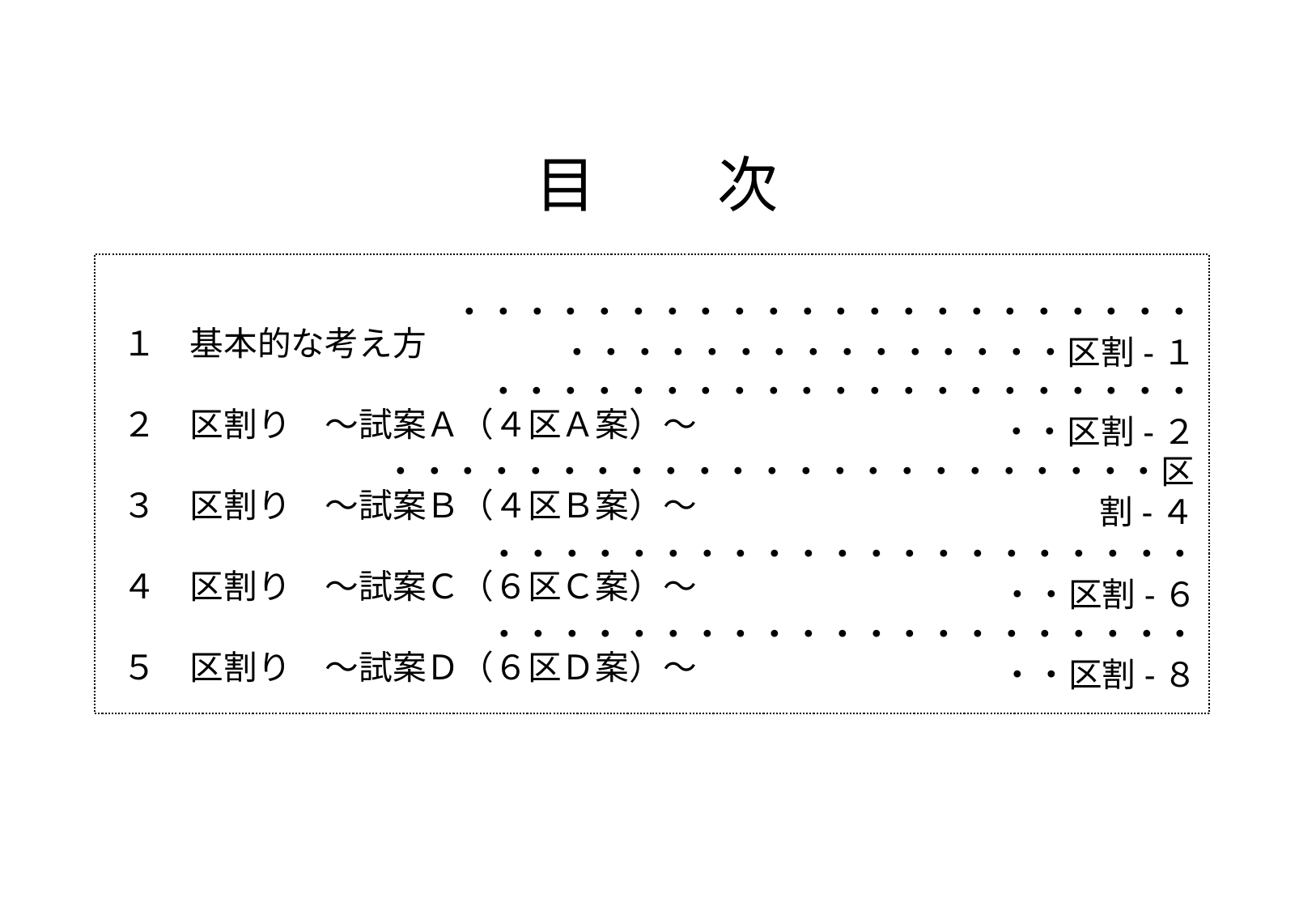

# 目　　次
 １　基本的な考え方
 ２　区割り　～試案Ａ（４区Ａ案）～
 ３　区割り　～試案Ｂ（４区Ｂ案）～
 ４　区割り　～試案Ｃ（６区Ｃ案）～
 ５　区割り　～試案Ｄ（６区Ｄ案）～
・・・・・・・・・・・・・・・・・・・・・・・・・・・・・・・・・・・・・区割-１
・・・・・・・・・・・・・・・・・・・・・・・区割-２
・・・・・・・・・・・・・・・・・・・・・・・区割-４
・・・・・・・・・・・・・・・・・・・・・・・区割-６
・・・・・・・・・・・・・・・・・・・・・・・区割-８